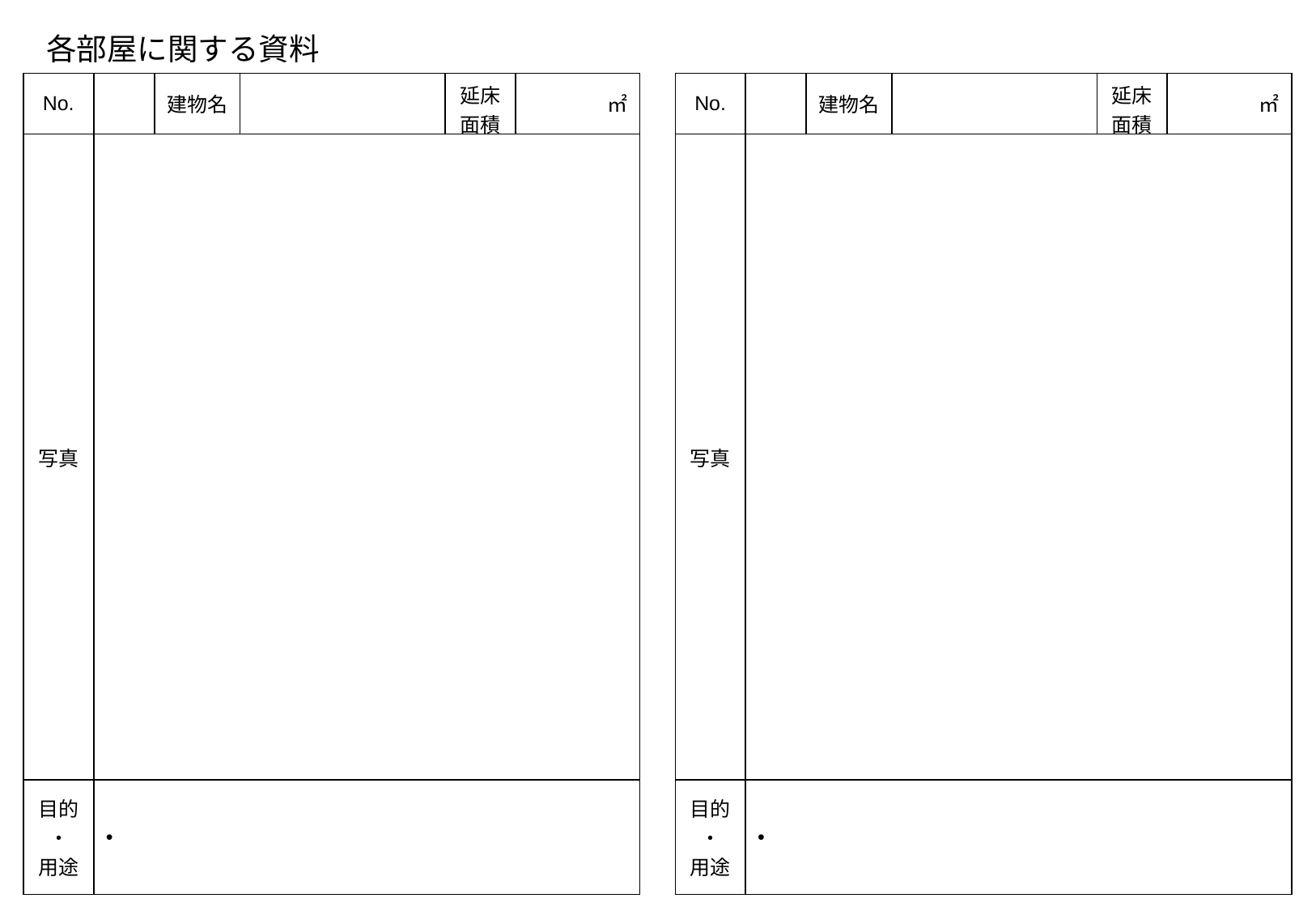

各部屋に関する資料
| No. |  | 建物名 |  | 延床 面積 | ㎡ |
| --- | --- | --- | --- | --- | --- |
| 写真 |  |  |  |  |  |
| 目的 ・ 用途 |  |  |  |  |  |
| No. |  | 建物名 |  | 延床 面積 | ㎡ |
| --- | --- | --- | --- | --- | --- |
| 写真 |  |  |  |  |  |
| 目的 ・ 用途 |  |  |  |  |  |